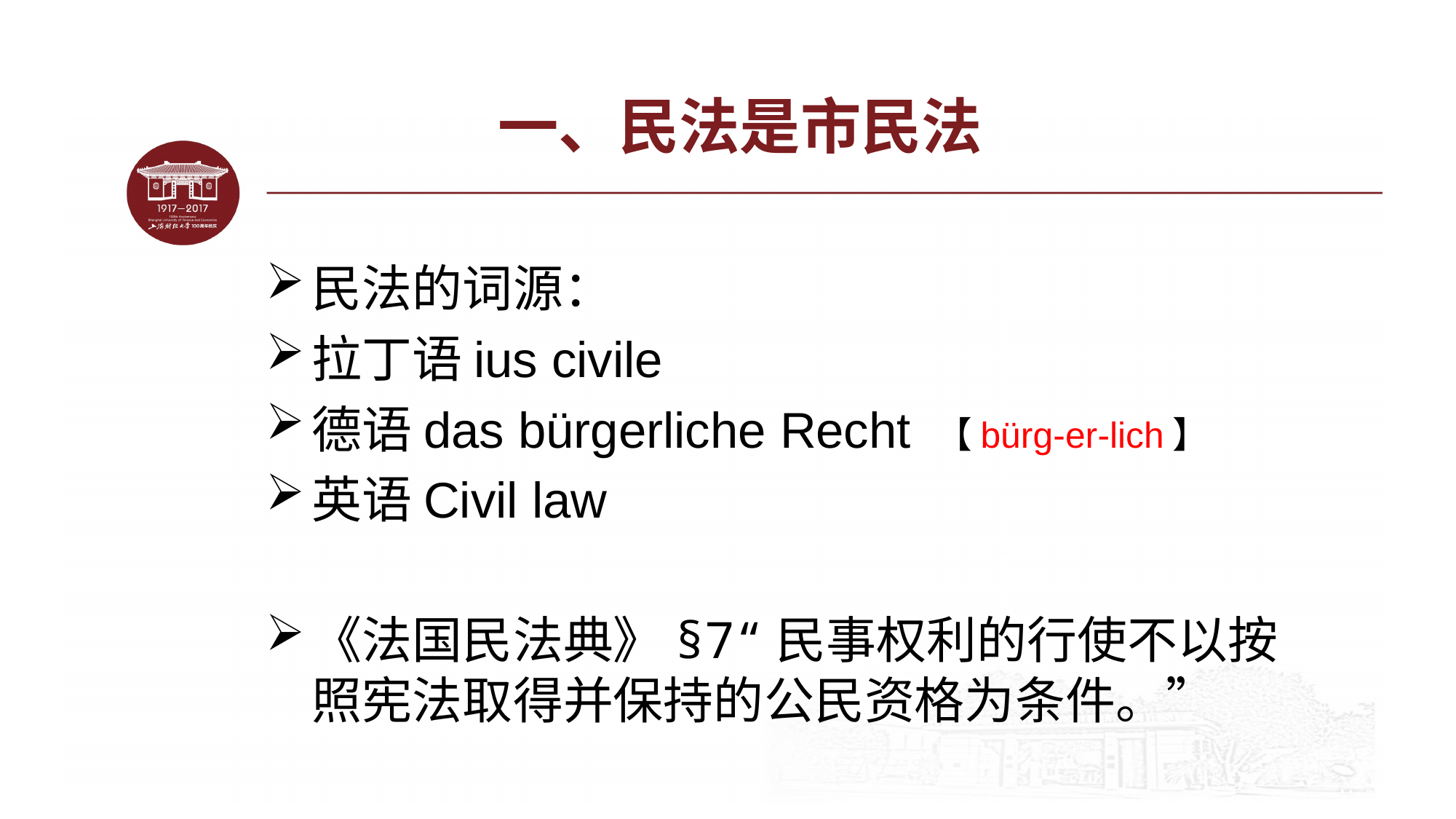

# 一、民法是市民法
民法的词源：
拉丁语ius civile
德语das bürgerliche Recht 【bürg-er-lich】
英语Civil law

《法国民法典》§7“民事权利的行使不以按照宪法取得并保持的公民资格为条件。”